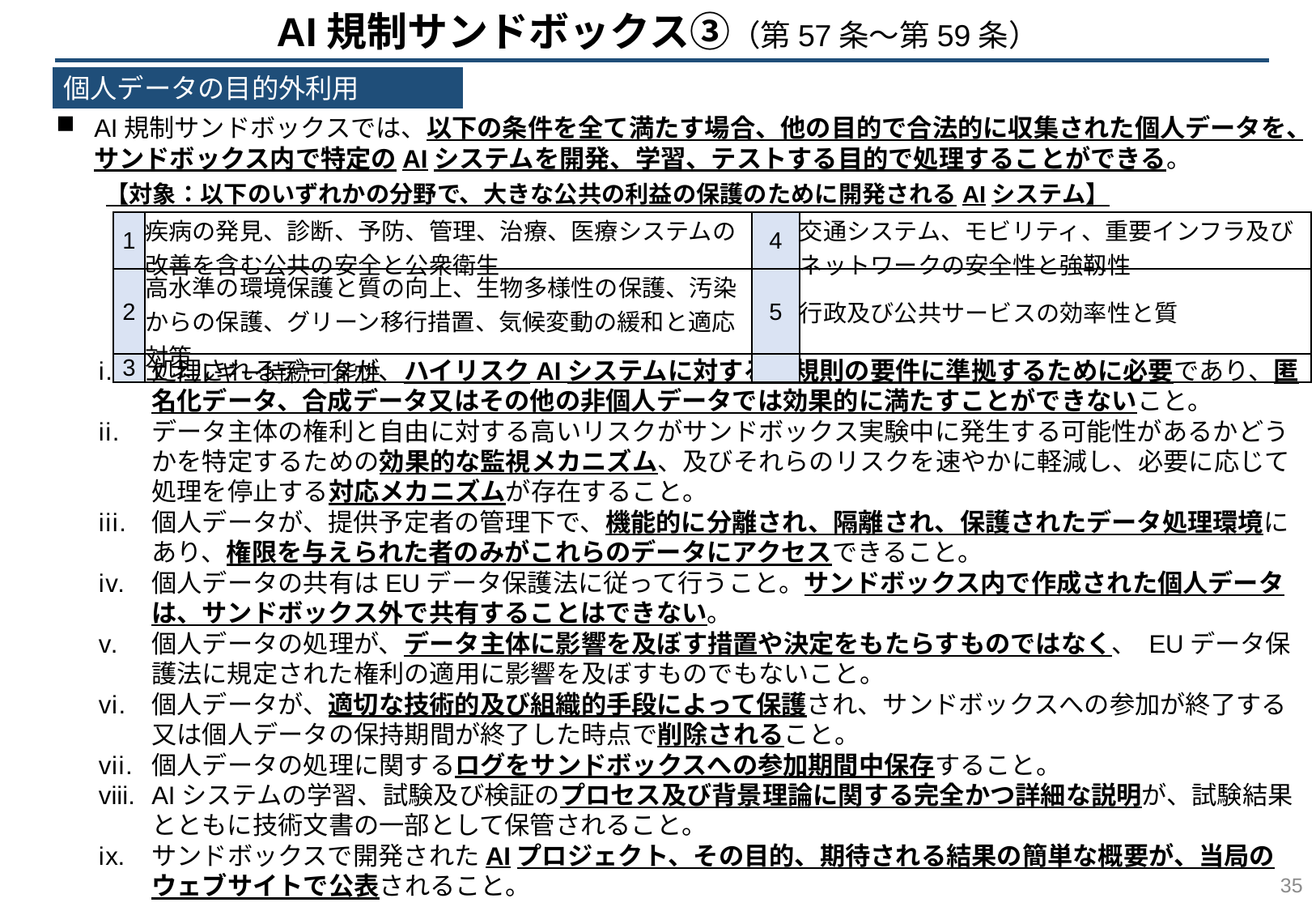

AI規制サンドボックス③（第57条～第59条）
個人データの目的外利用
AI規制サンドボックスでは、以下の条件を全て満たす場合、他の目的で合法的に収集された個人データを、サンドボックス内で特定のAIシステムを開発、学習、テストする目的で処理することができる。

処理されるデータが、ハイリスクAIシステムに対する本規則の要件に準拠するために必要であり、匿名化データ、合成データ又はその他の非個人データでは効果的に満たすことができないこと。
データ主体の権利と自由に対する高いリスクがサンドボックス実験中に発生する可能性があるかどうかを特定するための効果的な監視メカニズム、及びそれらのリスクを速やかに軽減し、必要に応じて処理を停止する対応メカニズムが存在すること。
個人データが、提供予定者の管理下で、機能的に分離され、隔離され、保護されたデータ処理環境にあり、権限を与えられた者のみがこれらのデータにアクセスできること。
個人データの共有はEUデータ保護法に従って行うこと。サンドボックス内で作成された個人データは、サンドボックス外で共有することはできない。
個人データの処理が、データ主体に影響を及ぼす措置や決定をもたらすものではなく、 EUデータ保護法に規定された権利の適用に影響を及ぼすものでもないこと。
個人データが、適切な技術的及び組織的手段によって保護され、サンドボックスへの参加が終了する又は個人データの保持期間が終了した時点で削除されること。
個人データの処理に関するログをサンドボックスへの参加期間中保存すること。
AIシステムの学習、試験及び検証のプロセス及び背景理論に関する完全かつ詳細な説明が、試験結果とともに技術文書の一部として保管されること。
サンドボックスで開発されたAIプロジェクト、その目的、期待される結果の簡単な概要が、当局のウェブサイトで公表されること。
【対象：以下のいずれかの分野で、大きな公共の利益の保護のために開発されるAIシステム】
| 1 | 疾病の発見、診断、予防、管理、治療、医療システムの改善を含む公共の安全と公衆衛生 | 4 | 交通システム、モビリティ、重要インフラ及びネットワークの安全性と強靱性 |
| --- | --- | --- | --- |
| 2 | 高水準の環境保護と質の向上、生物多様性の保護、汚染からの保護、グリーン移行措置、気候変動の緩和と適応対策 | 5 | 行政及び公共サービスの効率性と質 |
| 3 | エネルギー持続可能性 |  |  |
35